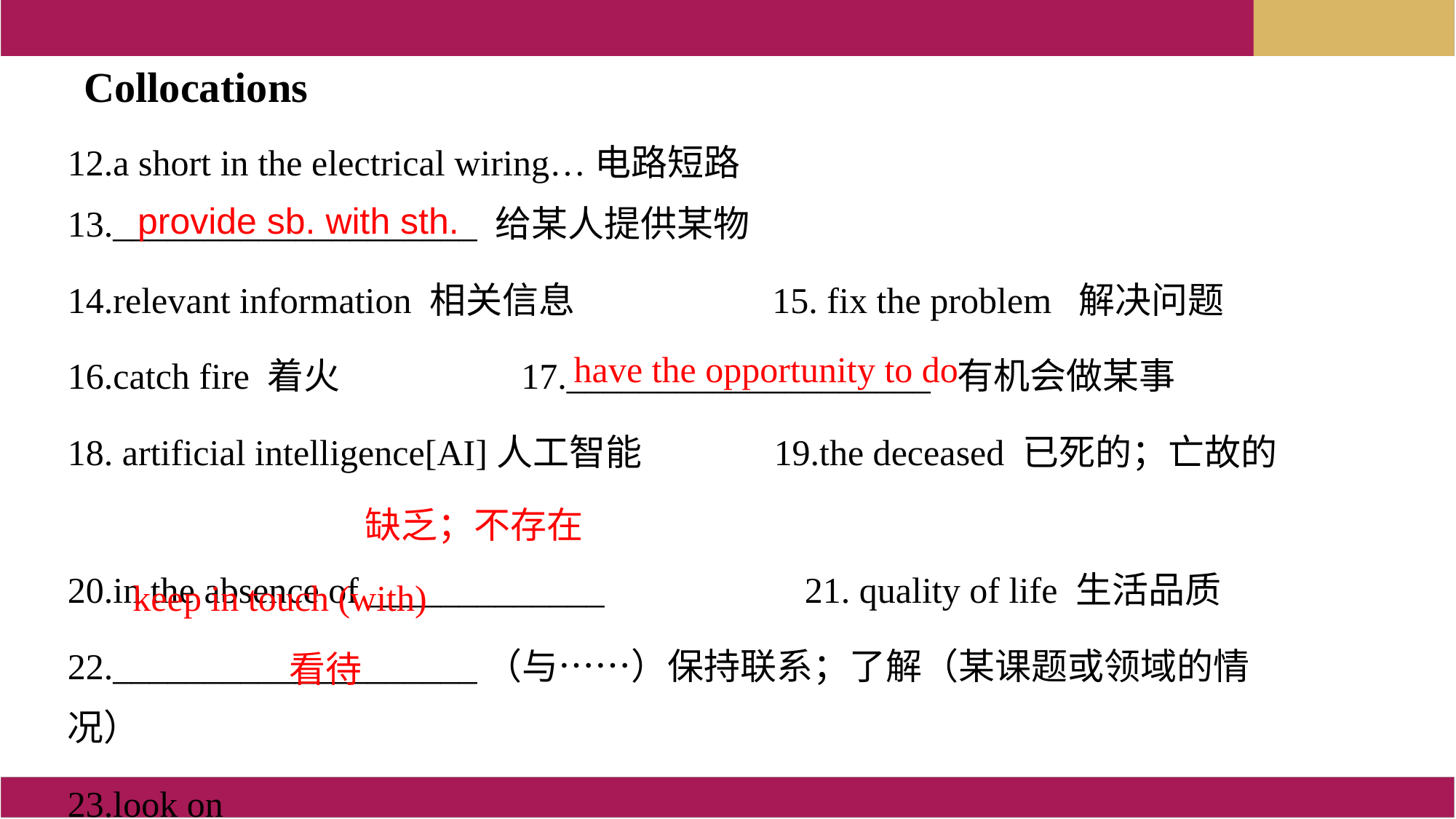

Collocations
12.a short in the electrical wiring…电路短路                     13.____________________ 给某人提供某物
14.relevant information 相关信息                       15. fix the problem  解决问题
16.catch fire 着火                     17.____________________  有机会做某事
18. artificial intelligence[AI]人工智能               19.the deceased 已死的；亡故的
20.in the absence of _____________                      21. quality of life 生活品质
22.____________________（与……）保持联系；了解（某课题或领域的情况）
23.look on ______________
provide sb. with sth.
have the opportunity to do
缺乏；不存在
keep in touch (with)
看待